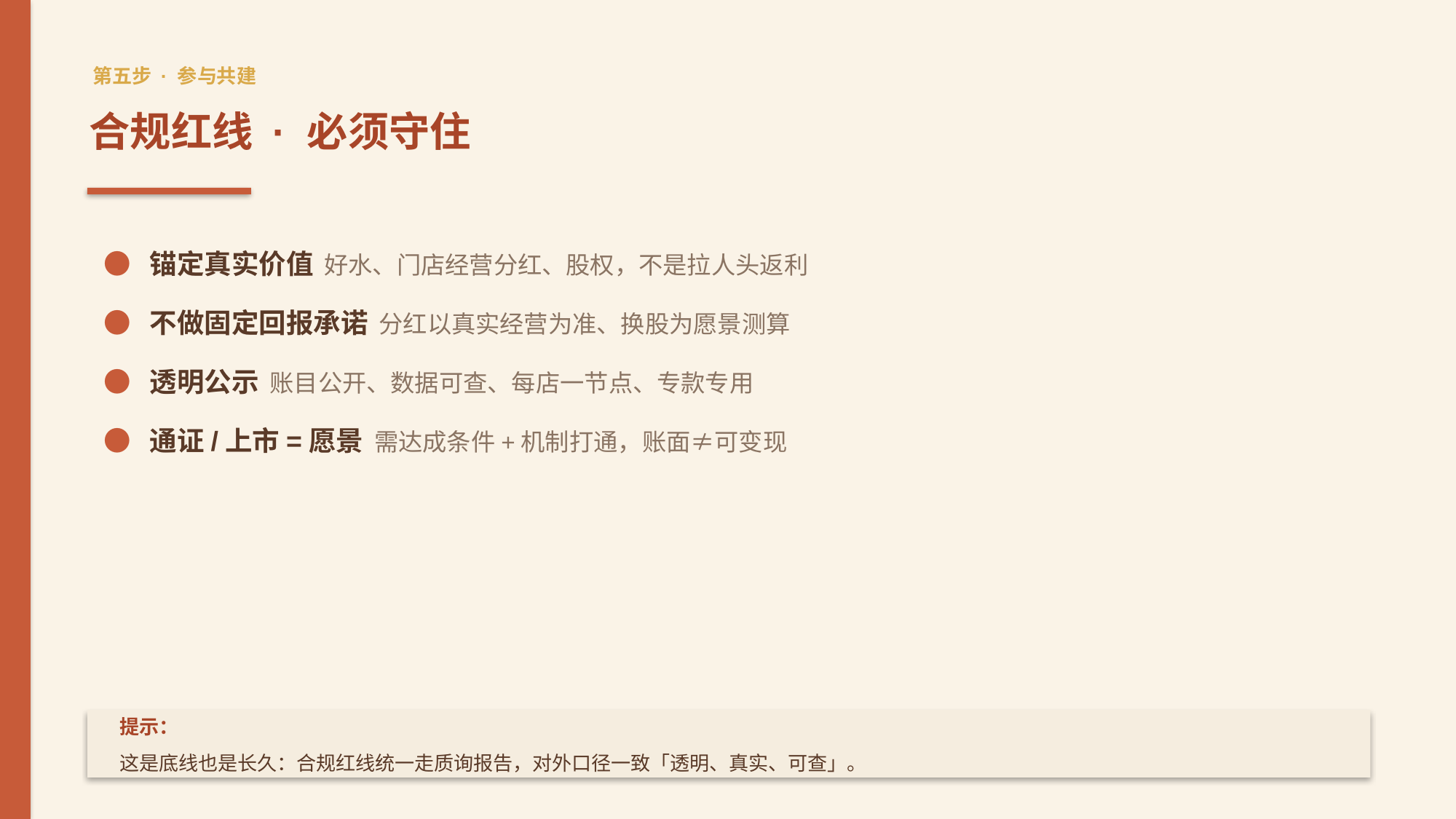

第五步 · 参与共建
合规红线 · 必须守住

●  锚定真实价值  好水、门店经营分红、股权，不是拉人头返利
●  不做固定回报承诺  分红以真实经营为准、换股为愿景测算
●  透明公示  账目公开、数据可查、每店一节点、专款专用
●  通证/上市=愿景  需达成条件+机制打通，账面≠可变现

提示：
这是底线也是长久：合规红线统一走质询报告，对外口径一致「透明、真实、可查」。